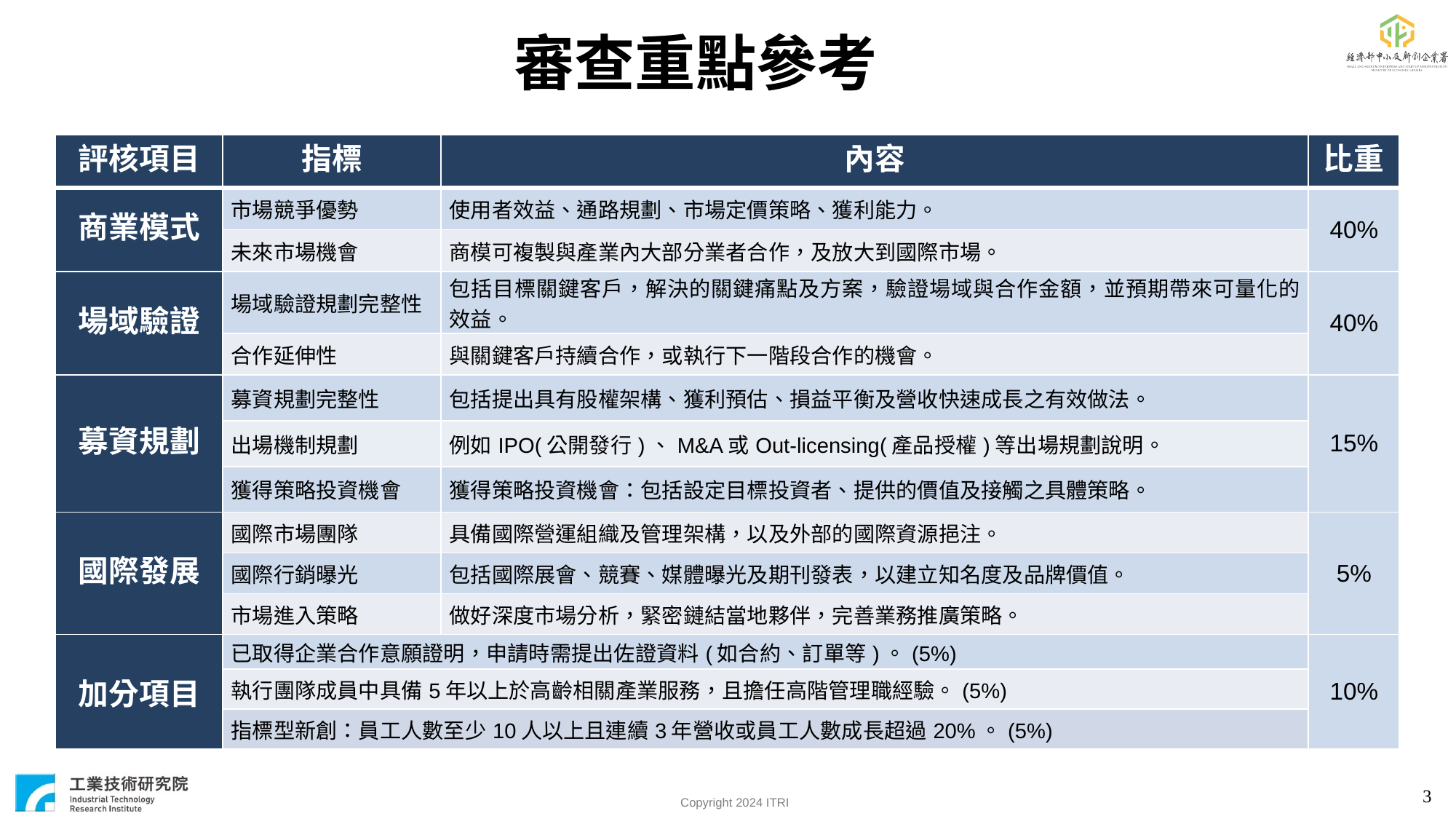

審查重點參考
| 評核項目 | 指標 | 內容 | 比重 |
| --- | --- | --- | --- |
| 商業模式 | 市場競爭優勢 | 使用者效益、通路規劃、市場定價策略、獲利能力。 | 40% |
|  | 未來市場機會 | 商模可複製與產業內大部分業者合作，及放大到國際市場。 |  |
| 場域驗證 | 場域驗證規劃完整性 | 包括目標關鍵客戶，解決的關鍵痛點及方案，驗證場域與合作金額，並預期帶來可量化的效益。 | 40% |
|  | 合作延伸性 | 與關鍵客戶持續合作，或執行下一階段合作的機會。 |  |
| 募資規劃 | 募資規劃完整性 | 包括提出具有股權架構、獲利預估、損益平衡及營收快速成長之有效做法。 | 15% |
|  | 出場機制規劃 | 例如IPO(公開發行)、M&A或Out-licensing(產品授權)等出場規劃說明。 |  |
|  | 獲得策略投資機會 | 獲得策略投資機會：包括設定目標投資者、提供的價值及接觸之具體策略。 |  |
| 國際發展 | 國際市場團隊 | 具備國際營運組織及管理架構，以及外部的國際資源挹注。 | 5% |
|  | 國際行銷曝光 | 包括國際展會、競賽、媒體曝光及期刊發表，以建立知名度及品牌價值。 |  |
|  | 市場進入策略 | 做好深度市場分析，緊密鏈結當地夥伴，完善業務推廣策略。 |  |
| 加分項目 | 已取得企業合作意願證明，申請時需提出佐證資料(如合約、訂單等)。(5%) |  | 10% |
|  | 執行團隊成員中具備5年以上於高齡相關產業服務，且擔任高階管理職經驗。(5%) |  |  |
|  | 指標型新創：員工人數至少10人以上且連續3年營收或員工人數成長超過20%。(5%) |  |  |
3